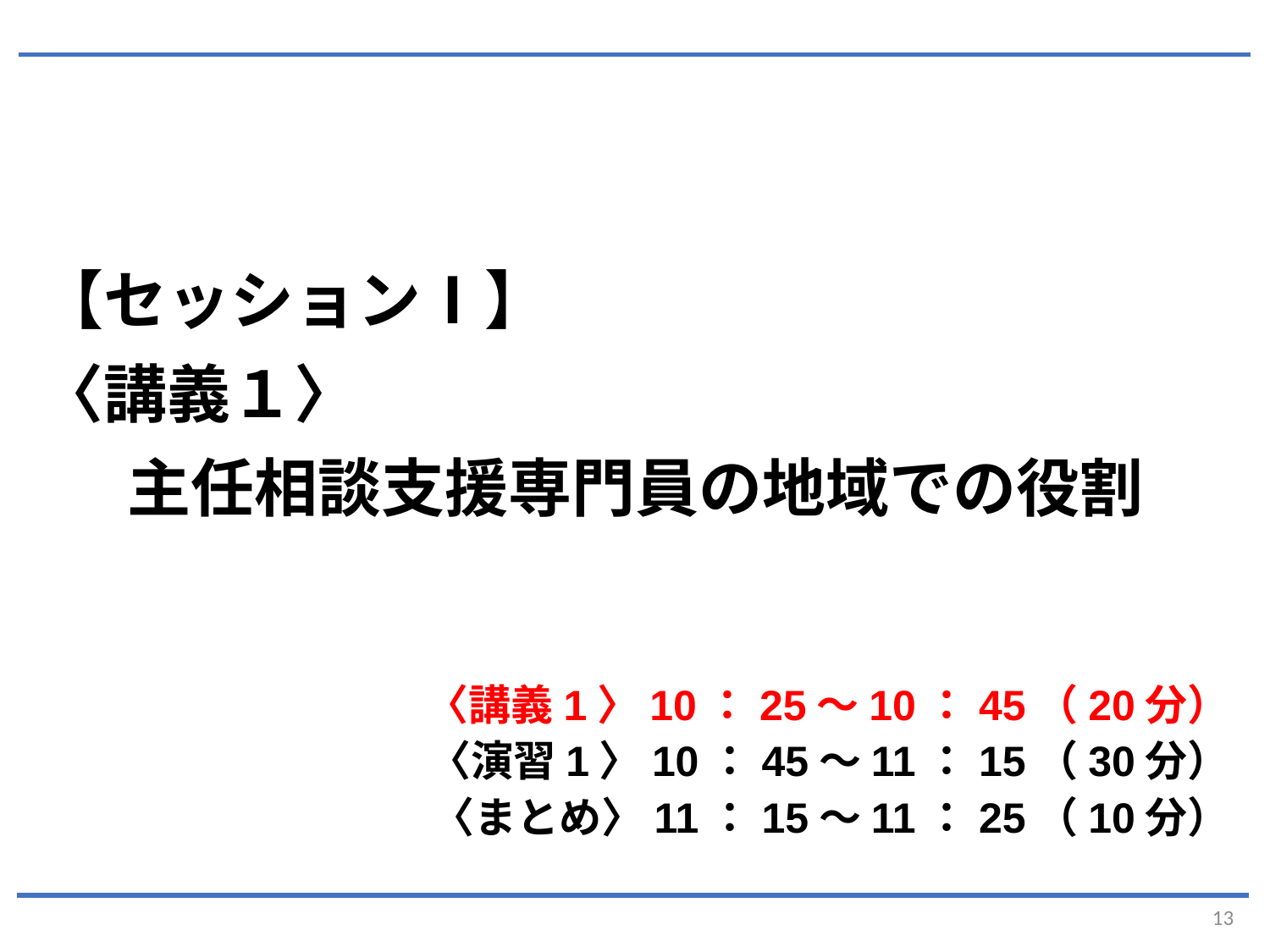

【セッションⅠ】
〈講義１〉
主任相談支援専門員の地域での役割
〈講義1〉10：25～10：45（20分）
〈演習1〉10：45～11：15（30分）
〈まとめ〉11：15～11：25（10分）
13